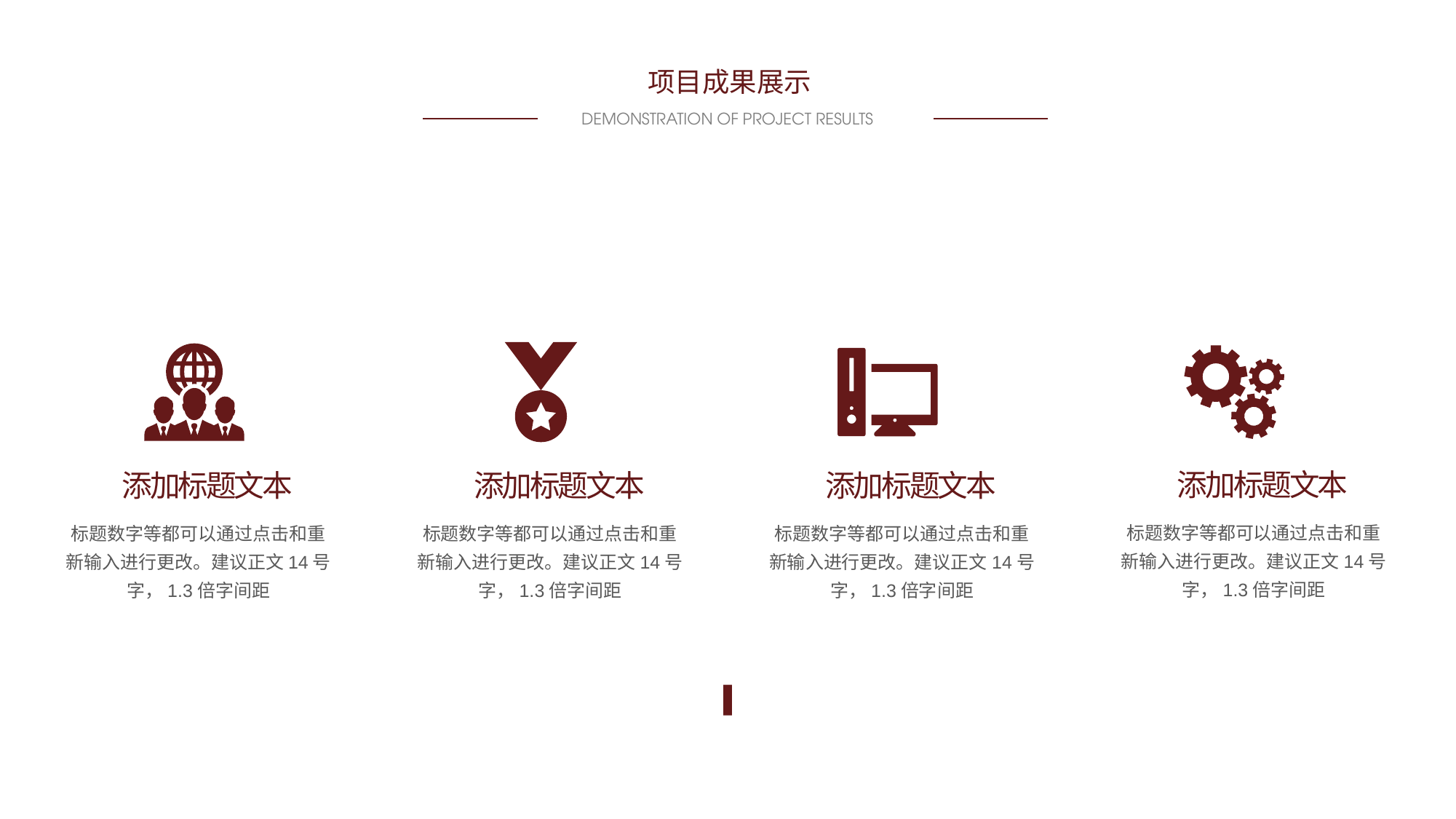

项目成果展示
DEMONSTRATION OF PROJECT RESULTS

添加标题文本
标题数字等都可以通过点击和重新输入进行更改。建议正文14号字，1.3倍字间距
添加标题文本
标题数字等都可以通过点击和重新输入进行更改。建议正文14号字，1.3倍字间距
添加标题文本
标题数字等都可以通过点击和重新输入进行更改。建议正文14号字，1.3倍字间距
添加标题文本
标题数字等都可以通过点击和重新输入进行更改。建议正文14号字，1.3倍字间距